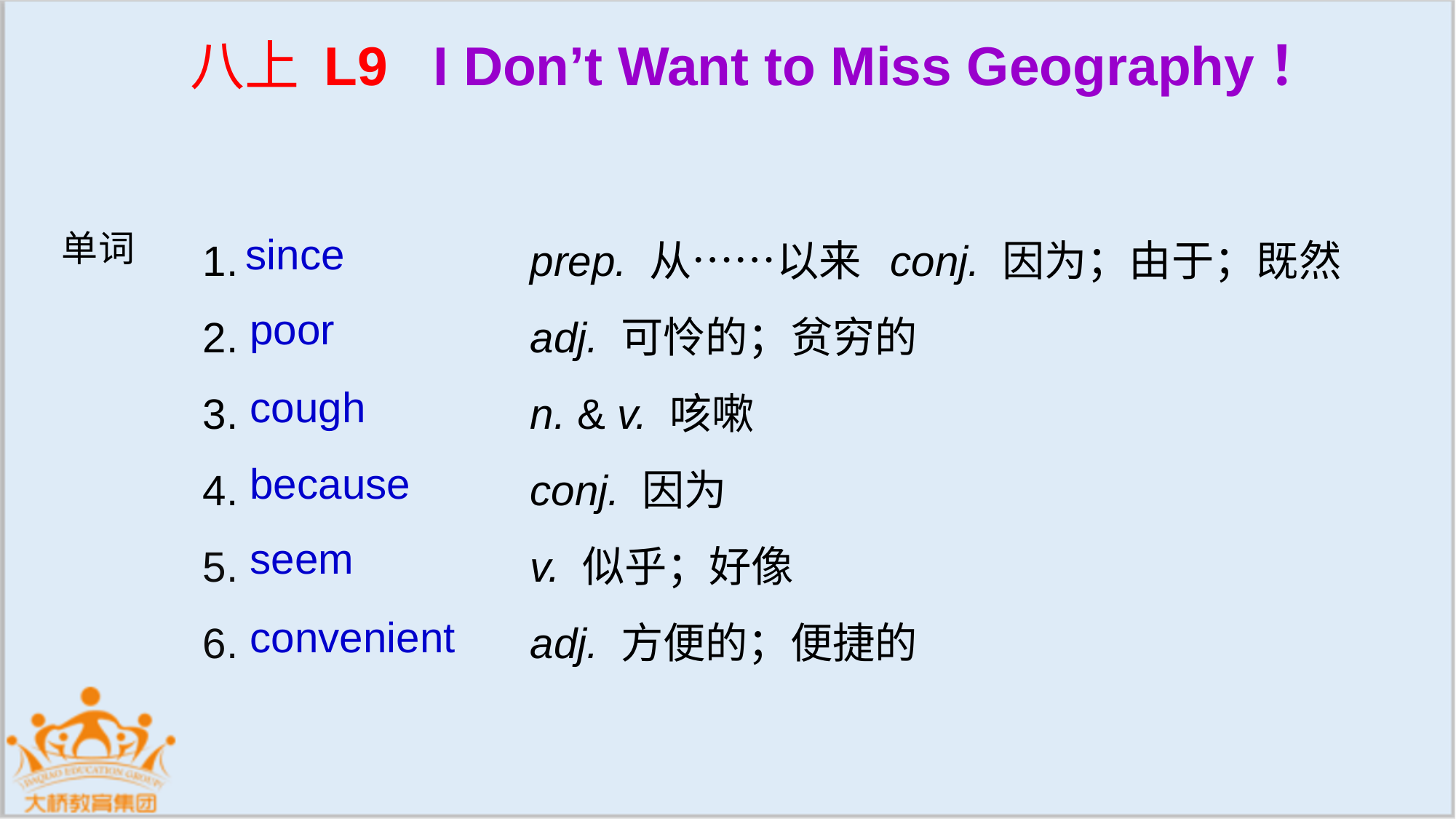

八上 L9   I Don’t Want to Miss Geography！
1. 			prep. 从……以来  conj. 因为；由于；既然
2. 			adj. 可怜的；贫穷的
3. 			n. & v. 咳嗽
4.  			conj. 因为
5. 			v. 似乎；好像
6.                     	adj. 方便的；便捷的
单词
 since
poor
cough
because
seem
convenient